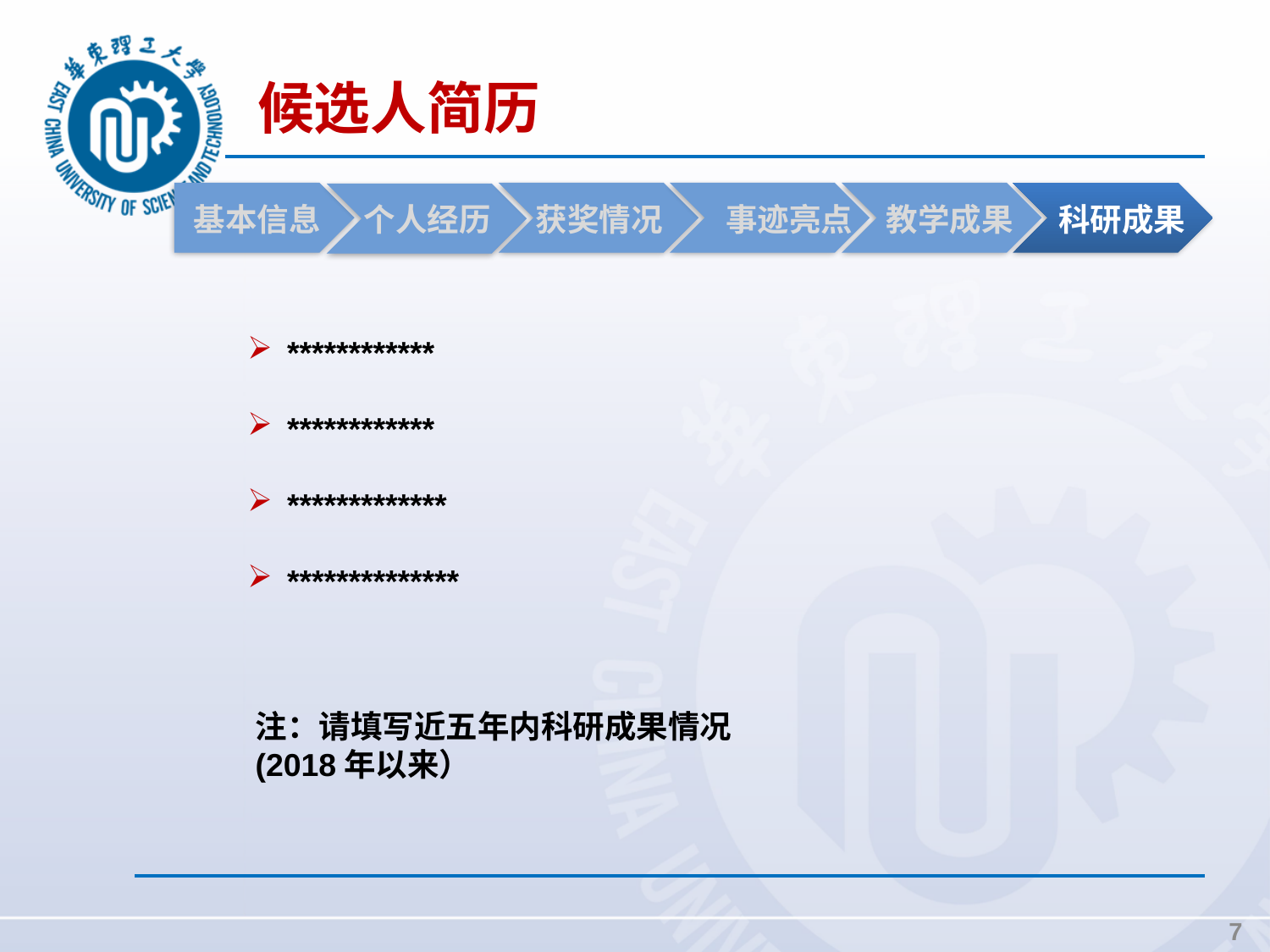

候选人简历

基本信息
个人经历
获奖情况
事迹亮点
教学成果
科研成果
************

************

*************

**************
注：请填写近五年内科研成果情况(2018年以来）
7